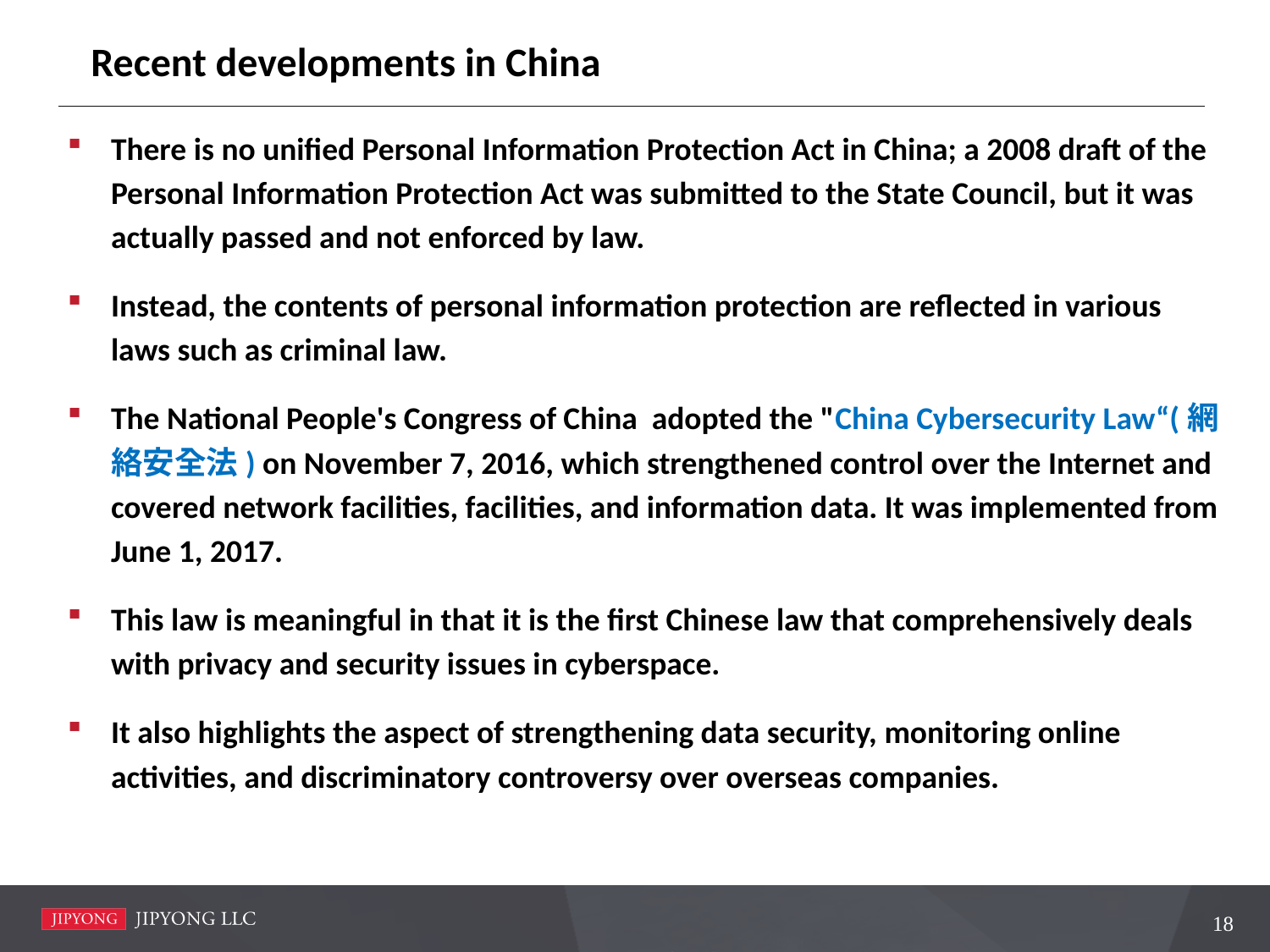

# Recent developments in China
There is no unified Personal Information Protection Act in China; a 2008 draft of the Personal Information Protection Act was submitted to the State Council, but it was actually passed and not enforced by law.
Instead, the contents of personal information protection are reflected in various laws such as criminal law.
The National People's Congress of China  adopted the "China Cybersecurity Law“(網絡安全法) on November 7, 2016, which strengthened control over the Internet and covered network facilities, facilities, and information data. It was implemented from June 1, 2017.
This law is meaningful in that it is the first Chinese law that comprehensively deals with privacy and security issues in cyberspace.
It also highlights the aspect of strengthening data security, monitoring online activities, and discriminatory controversy over overseas companies.